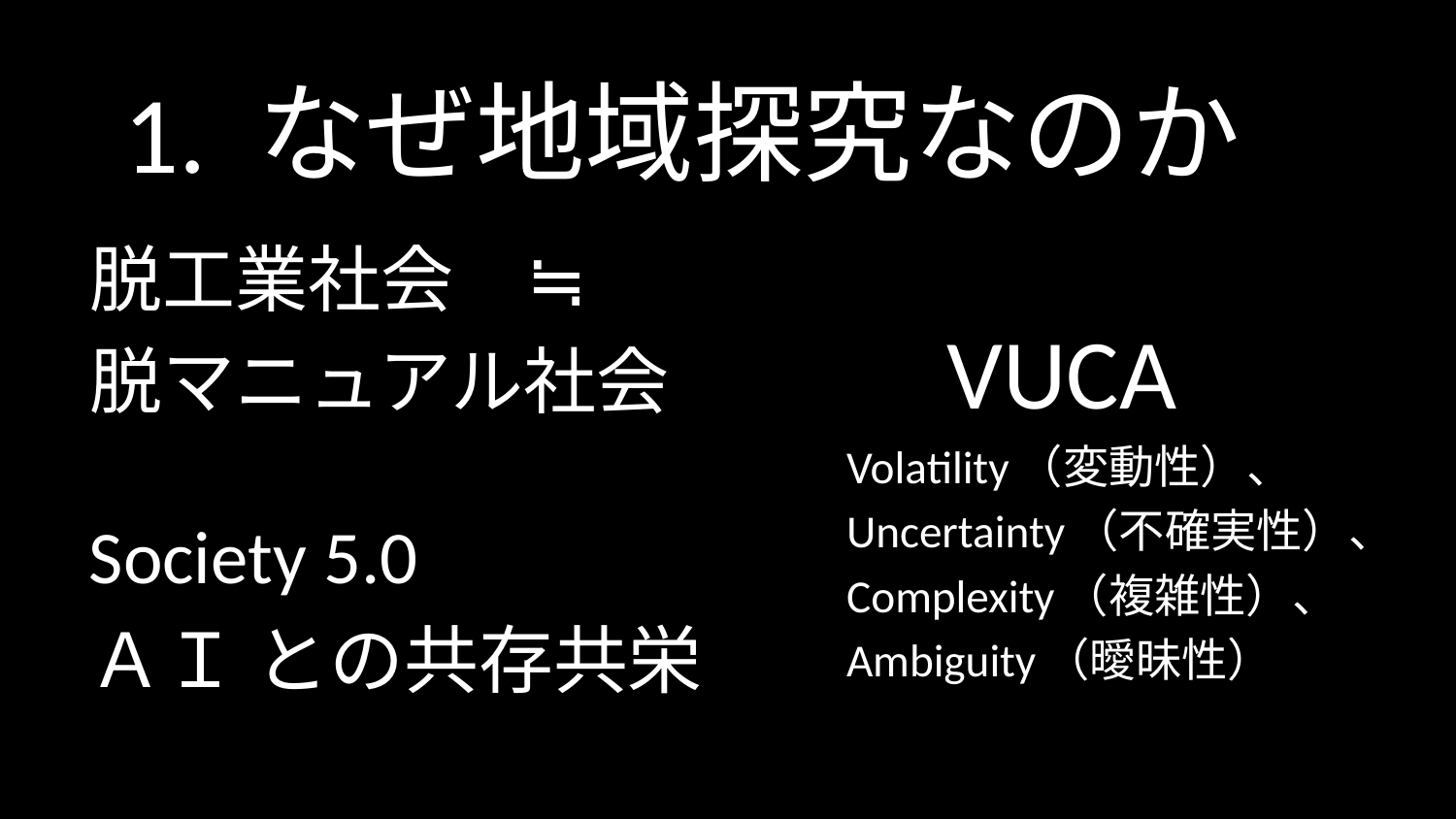

# 1. なぜ地域探究なのか
脱工業社会　≒
脱マニュアル社会
VUCA
　　Volatility（変動性）、
　　Uncertainty（不確実性）、
　　Complexity（複雑性）、
　　Ambiguity（曖昧性）
Society 5.0
ＡＩ との共存共栄